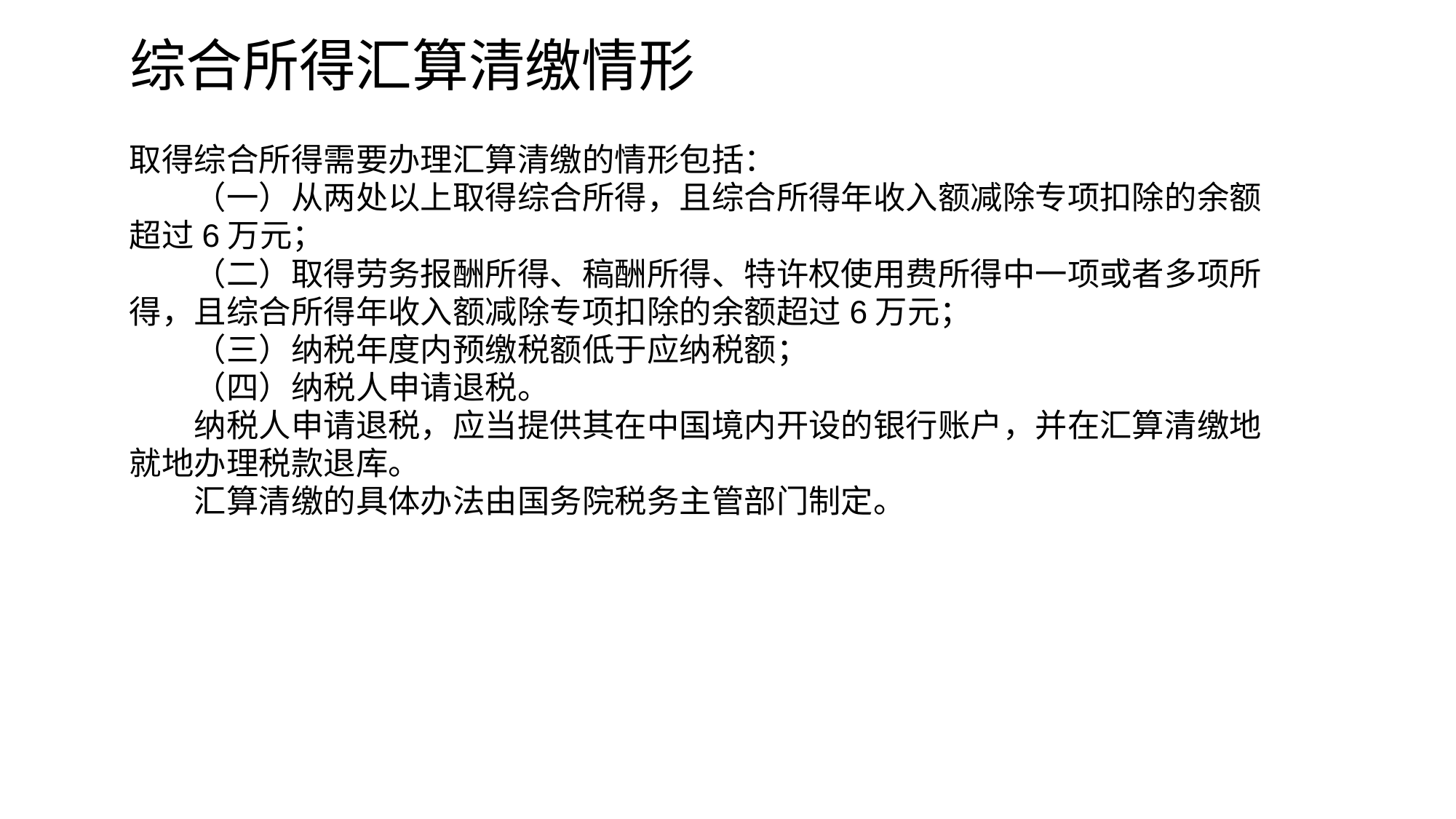

综合所得汇算清缴情形
取得综合所得需要办理汇算清缴的情形包括：
　　（一）从两处以上取得综合所得，且综合所得年收入额减除专项扣除的余额超过6万元；
　　（二）取得劳务报酬所得、稿酬所得、特许权使用费所得中一项或者多项所得，且综合所得年收入额减除专项扣除的余额超过6万元；
　　（三）纳税年度内预缴税额低于应纳税额；
　　（四）纳税人申请退税。
　　纳税人申请退税，应当提供其在中国境内开设的银行账户，并在汇算清缴地就地办理税款退库。
　　汇算清缴的具体办法由国务院税务主管部门制定。